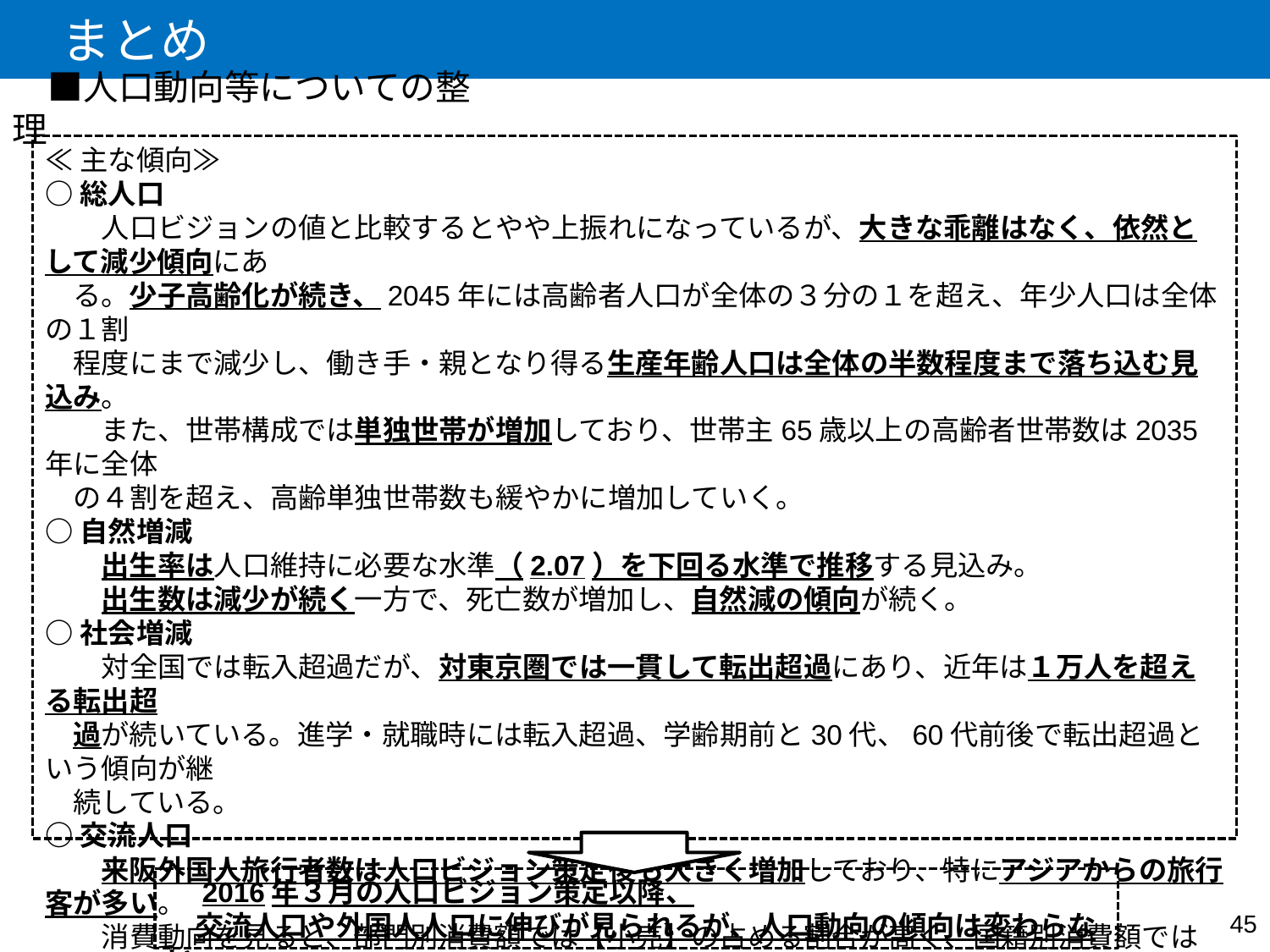

まとめ
　■人口動向等についての整理
≪主な傾向≫
○総人口
　　人口ビジョンの値と比較するとやや上振れになっているが、大きな乖離はなく、依然として減少傾向にあ
　る。少子高齢化が続き、2045年には高齢者人口が全体の３分の１を超え、年少人口は全体の１割
　程度にまで減少し、働き手・親となり得る生産年齢人口は全体の半数程度まで落ち込む見込み。
　　また、世帯構成では単独世帯が増加しており、世帯主65歳以上の高齢者世帯数は2035年に全体
　の４割を超え、高齢単独世帯数も緩やかに増加していく。
○自然増減
　　出生率は人口維持に必要な水準（2.07）を下回る水準で推移する見込み。
　　出生数は減少が続く一方で、死亡数が増加し、自然減の傾向が続く。
○社会増減
　　対全国では転入超過だが、対東京圏では一貫して転出超過にあり、近年は１万人を超える転出超
　過が続いている。進学・就職時には転入超過、学齢期前と30代、60代前後で転出超過という傾向が継
　続している。
○交流人口
　　来阪外国人旅行者数は人口ビジョン策定後も大きく増加しており、特にアジアからの旅行客が多い。
　　消費動向を見ると、部門別消費額では【小売】の占める割合が高く、国籍別消費額では中国・台湾が
　多い。
○外国人人口
　　大阪府の人口に占める外国人の割合は、２％を超えて増加傾向にある。

　2016年３月の人口ビジョン策定以降、
　交流人口や外国人人口に伸びが見られるが、人口動向の傾向は変わらない。
45